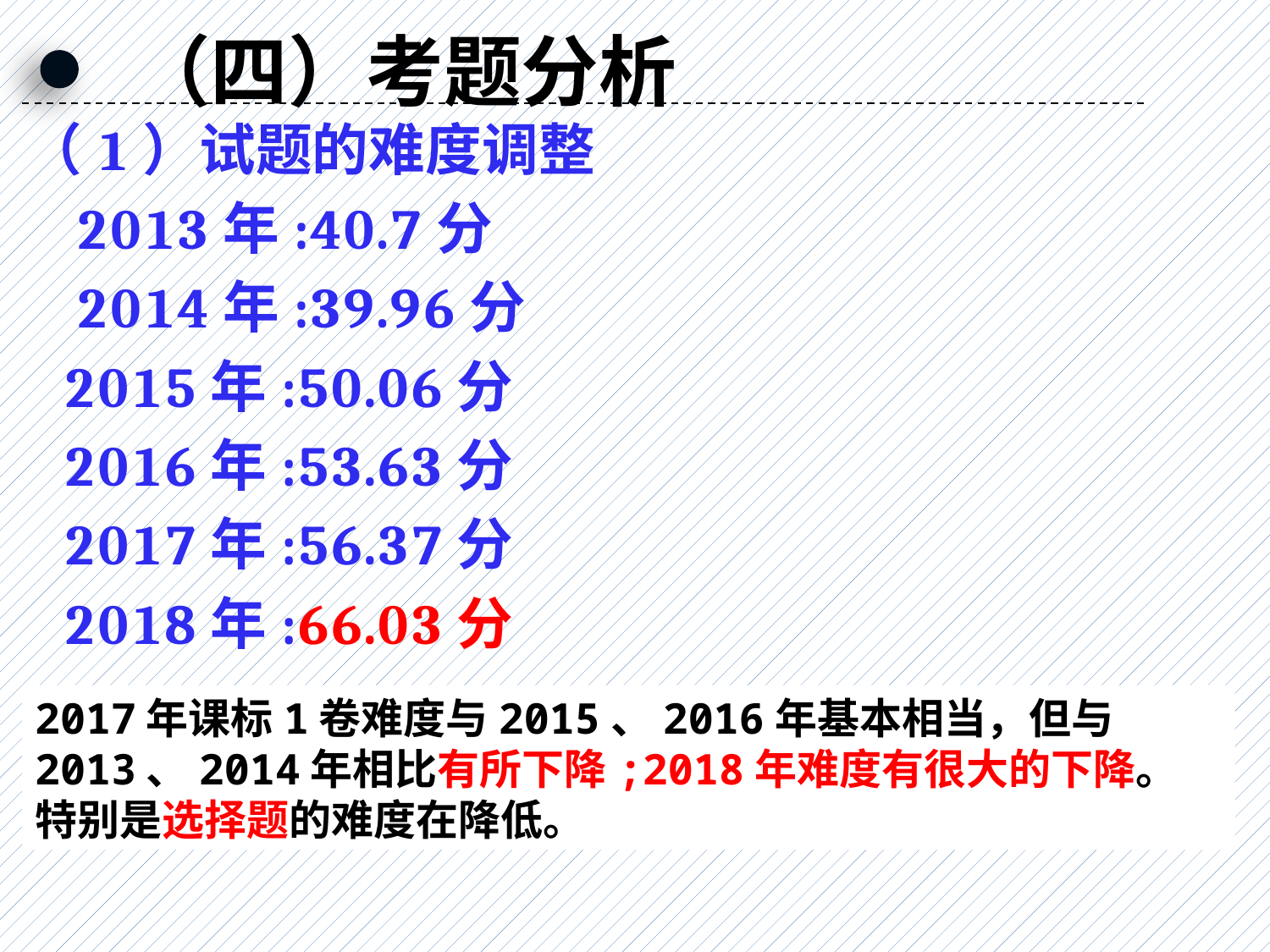

（四）考题分析

（1）试题的难度调整
    2013年:40.7分
    2014年:39.96分
   2015年:50.06分
   2016年:53.63分
   2017年:56.37分
   2018年:66.03分

2017年课标1卷难度与2015、2016年基本相当，但与2013、2014年相比有所下降;2018年难度有很大的下降。
特别是选择题的难度在降低。